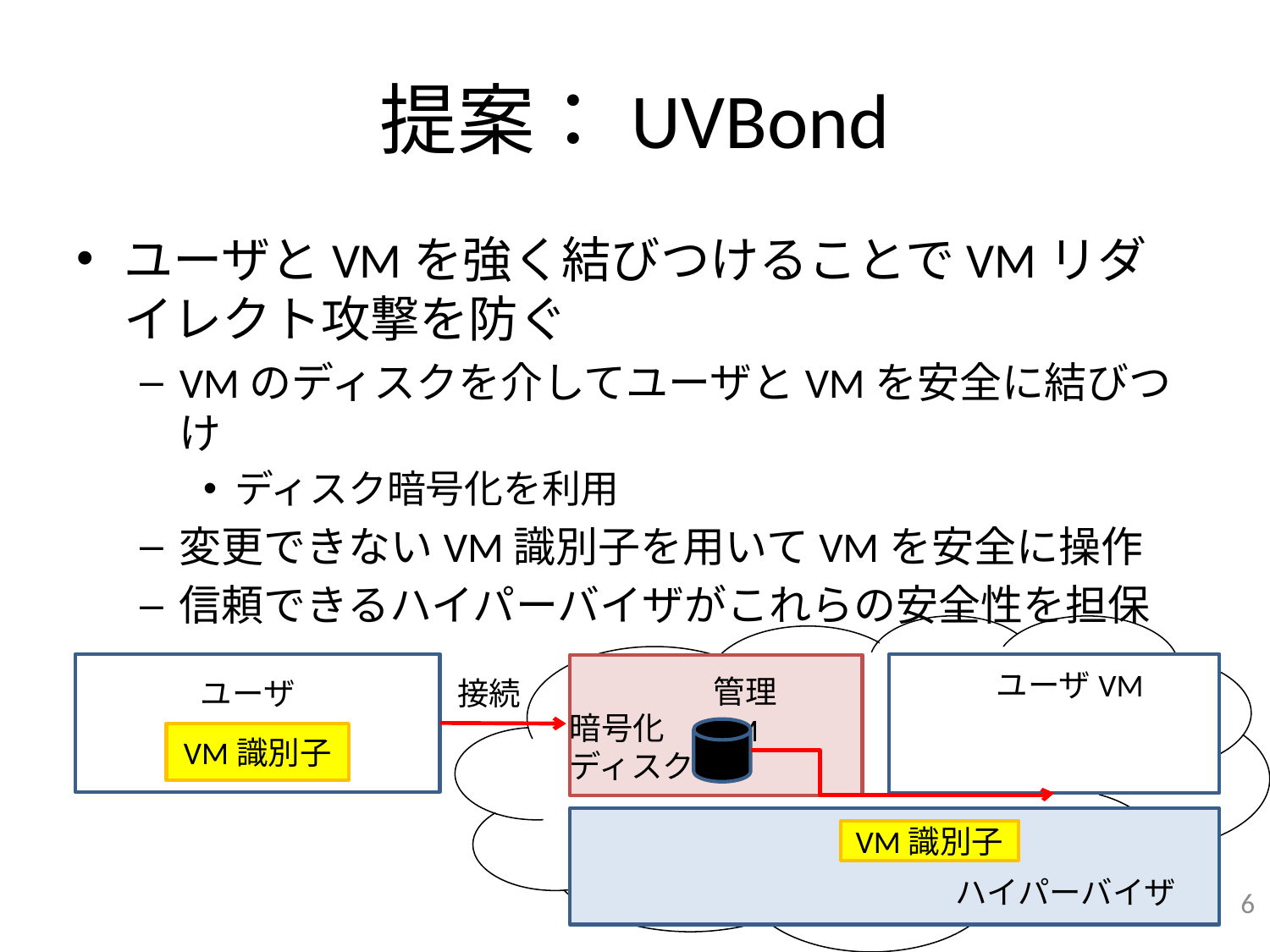

# 提案：UVBond
ユーザとVMを強く結びつけることでVMリダイレクト攻撃を防ぐ
VMのディスクを介してユーザとVMを安全に結びつけ
ディスク暗号化を利用
変更できないVM識別子を用いてVMを安全に操作
信頼できるハイパーバイザがこれらの安全性を担保

ユーザVM
管理VM
ユーザ
接続
暗号化
ディスク

VM識別子

VM識別子
ハイパーバイザ
6